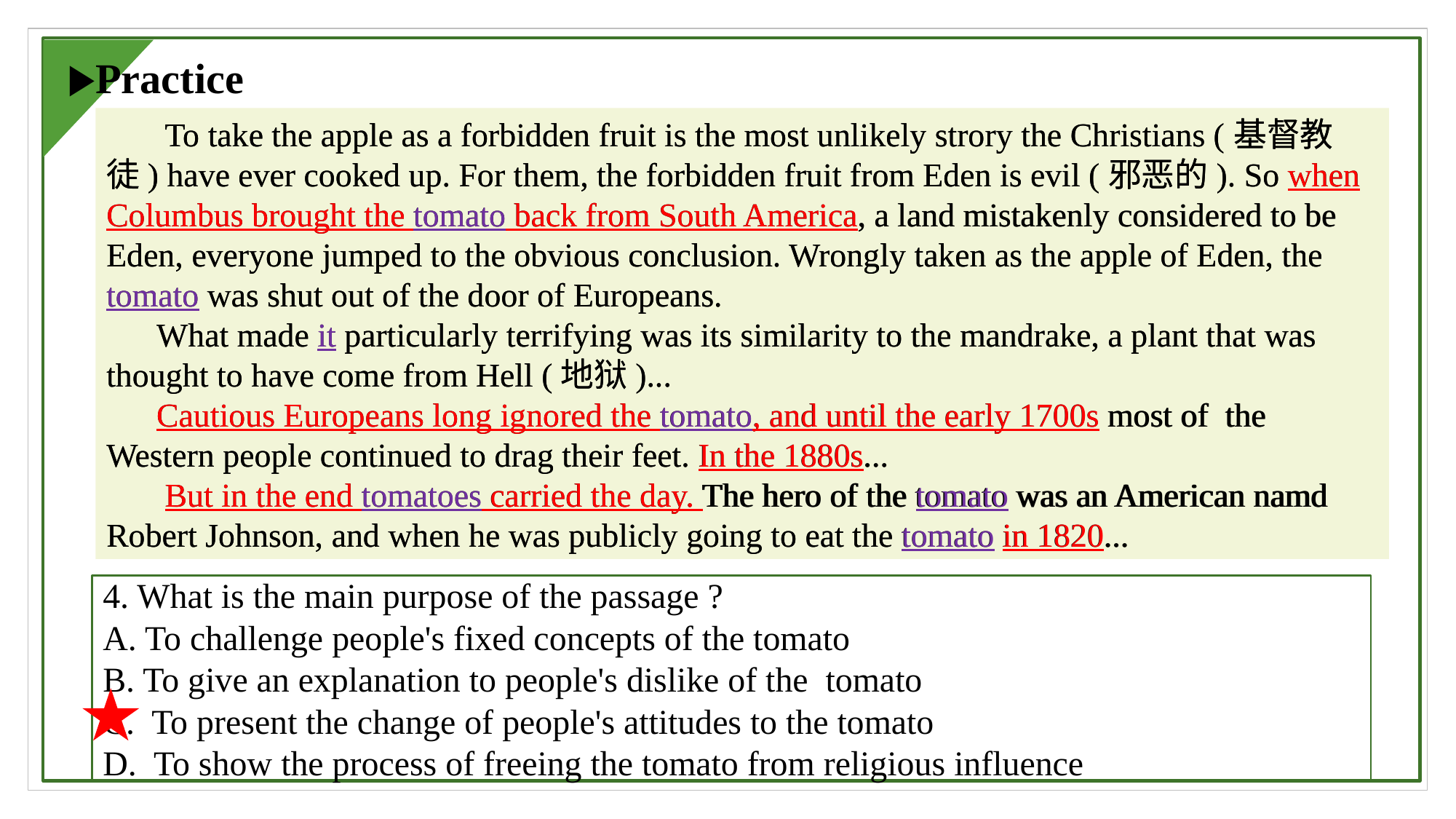

▶Practice
       To take the apple as a forbidden fruit is the most unlikely strory the Christians (基督教徒) have ever cooked up. For them, the forbidden fruit from Eden is evil (邪恶的). So when Columbus brought the tomato back from South America, a land mistakenly considered to be Eden, everyone jumped to the obvious conclusion. Wrongly taken as the apple of Eden, the tomato was shut out of the door of Europeans.
      What made it particularly terrifying was its similarity to the mandrake, a plant that was thought to have come from Hell (地狱)...
      Cautious Europeans long ignored the tomato, and until the early 1700s most of  the Western people continued to drag their feet. In the 1880s...
       But in the end tomatoes carried the day. The hero of the tomato was an American namd Robert Johnson, and when he was publicly going to eat the tomato in 1820...
       To take the apple as a forbidden fruit is the most unlikely strory the Christians (基督教徒) have ever cooked up. For them, the forbidden fruit from Eden is evil (邪恶的). So when Columbus brought the tomato back from South America, a land mistakenly considered to be Eden, everyone jumped to the obvious conclusion. Wrongly taken as the apple of Eden, the tomato was shut out of the door of Europeans.
      What made it particularly terrifying was its similarity to the mandrake, a plant that was thought to have come from Hell (地狱)...
      Cautious Europeans long ignored the tomato, and until the early 1700s most of  the Western people continued to drag their feet. In the 1880s...
       But in the end tomatoes carried the day. The hero of the tomato was an American namd Robert Johnson, and when he was publicly going to eat the tomato in 1820...
4. What is the main purpose of the passage ?
A. To challenge people's fixed concepts of the tomato
B. To give an explanation to people's dislike of the  tomato
C.  To present the change of people's attitudes to the tomato
D.  To show the process of freeing the tomato from religious influence